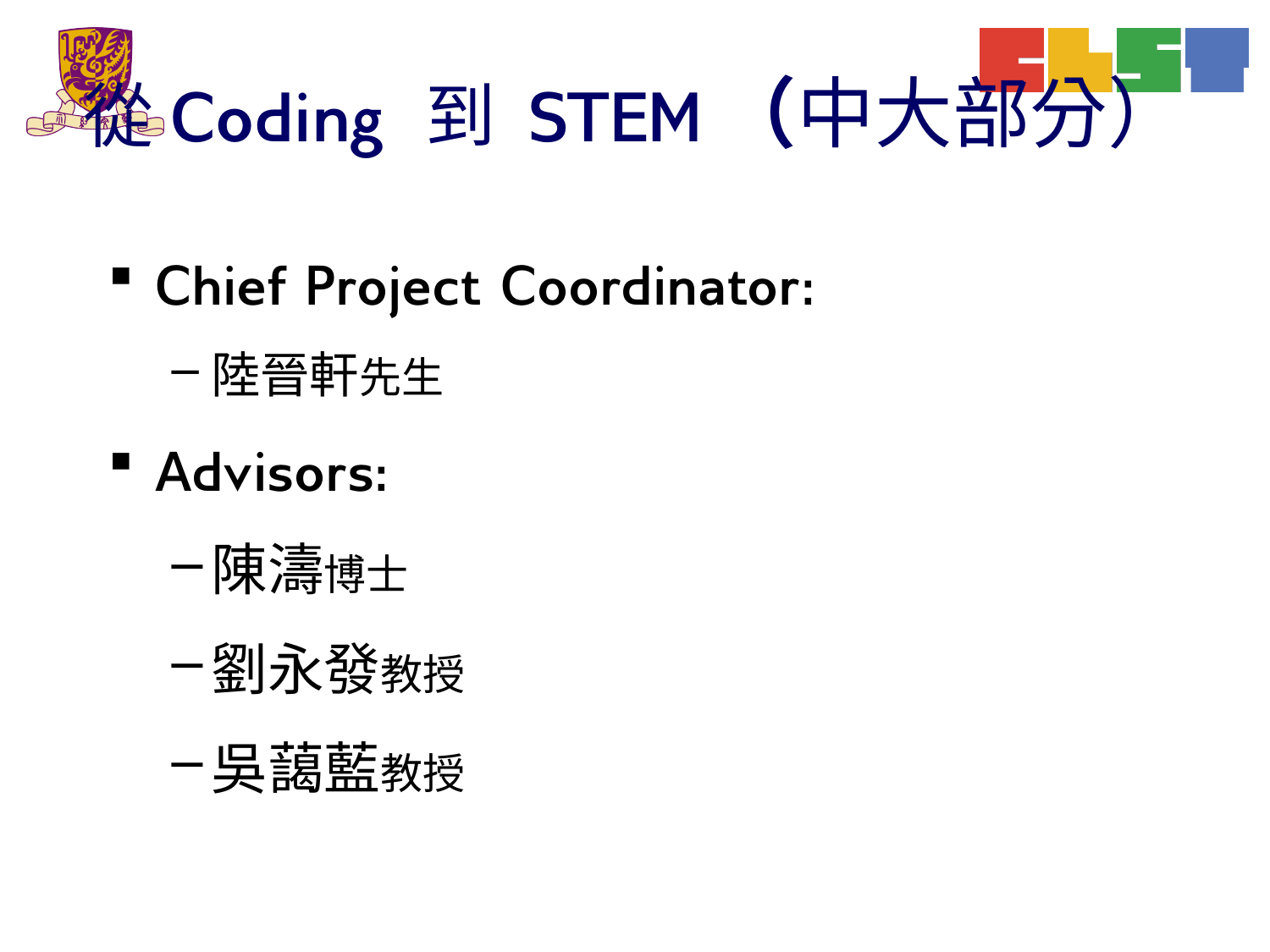

# 從Coding 到 STEM（中大部分）
Chief Project Coordinator:
陸晉軒先生
Advisors:
陳濤博士
劉永發教授
吳藹藍教授